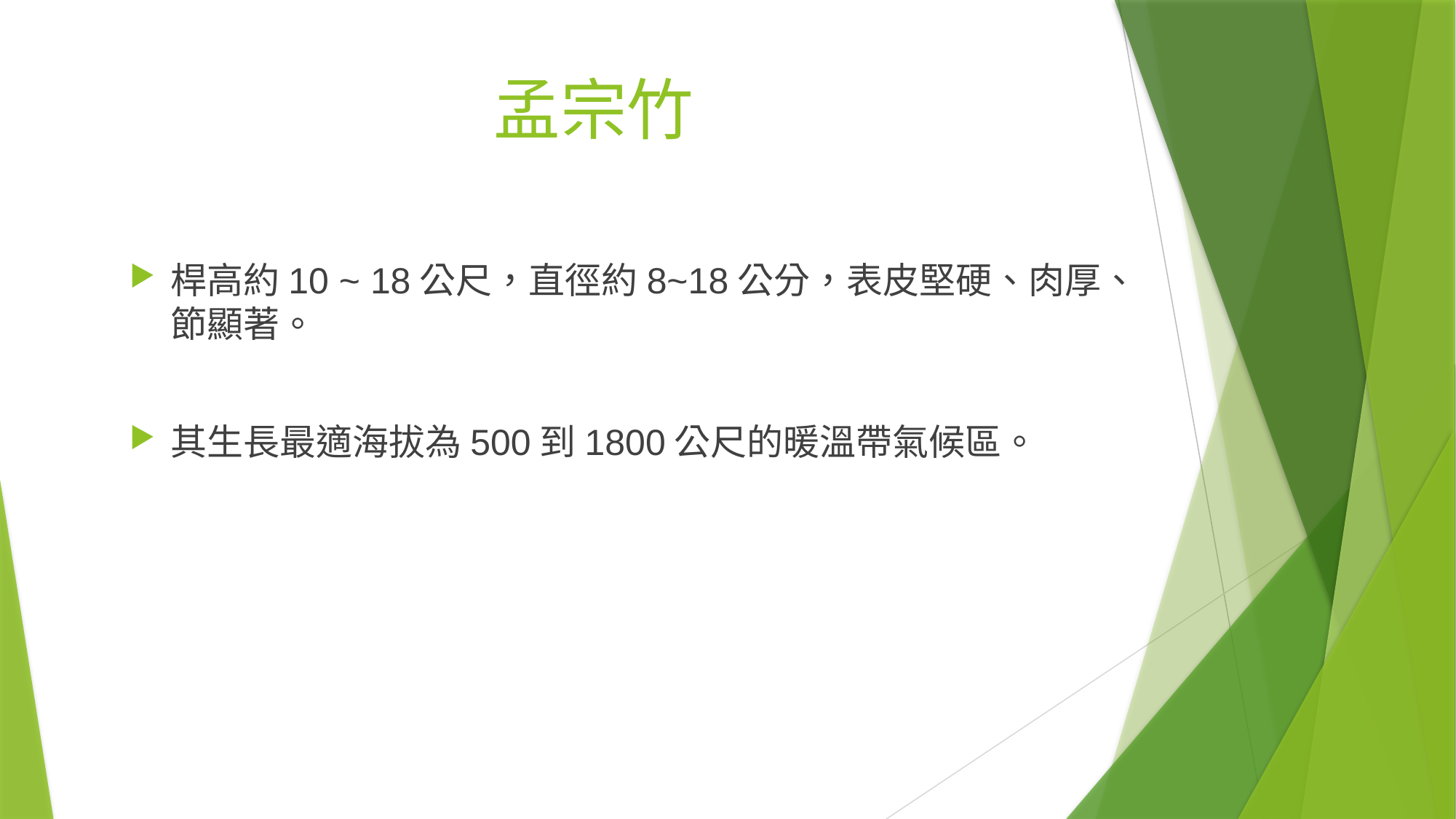

# 孟宗竹
桿高約10 ~ 18公尺，直徑約8~18公分，表皮堅硬、肉厚、節顯著。

其生長最適海拔為500到1800公尺的暖溫帶氣候區。